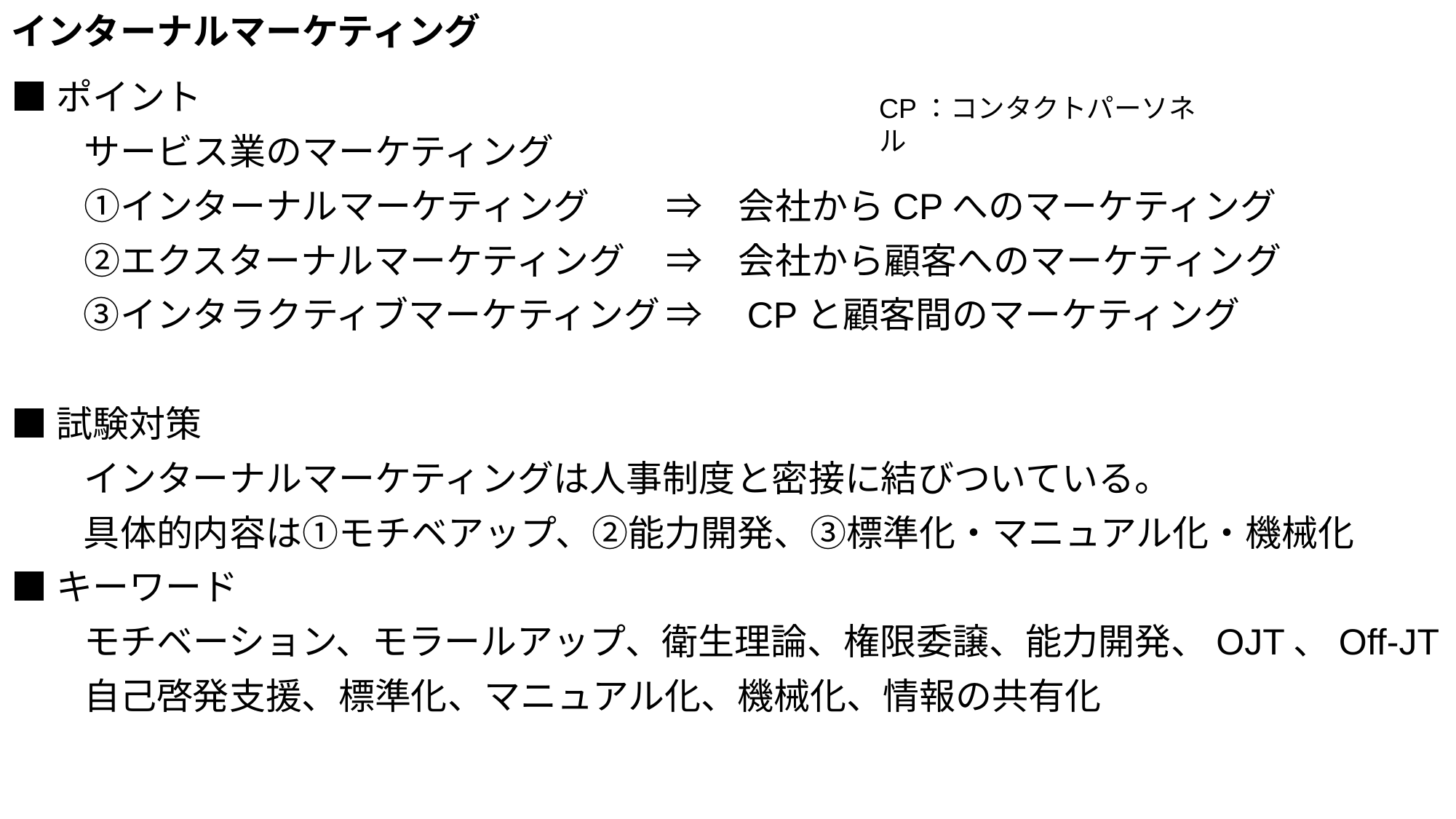

# インターナルマーケティング
■ポイント
　　サービス業のマーケティング
　　①インターナルマーケティング	⇒　会社からCPへのマーケティング
　　②エクスターナルマーケティング	⇒　会社から顧客へのマーケティング
　　③インタラクティブマーケティング	⇒　CPと顧客間のマーケティング

■試験対策
　　インターナルマーケティングは人事制度と密接に結びついている。
　　具体的内容は①モチベアップ、②能力開発、③標準化・マニュアル化・機械化
■キーワード
　　モチベーション、モラールアップ、衛生理論、権限委譲、能力開発、OJT、Off-JT
　　自己啓発支援、標準化、マニュアル化、機械化、情報の共有化
CP：コンタクトパーソネル